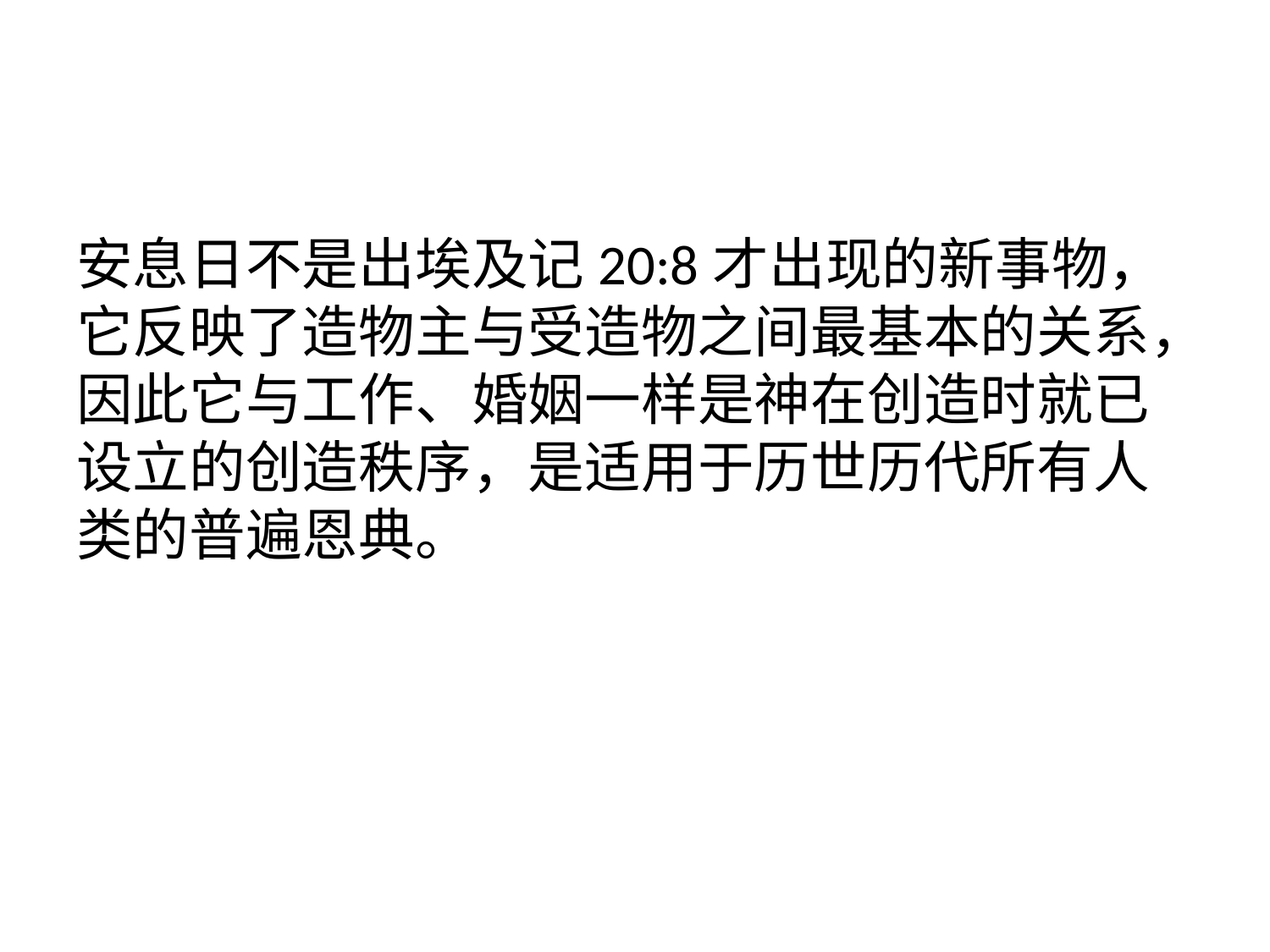

#
安息日不是出埃及记20:8才出现的新事物，它反映了造物主与受造物之间最基本的关系，因此它与工作、婚姻一样是神在创造时就已设立的创造秩序，是适用于历世历代所有人类的普遍恩典。